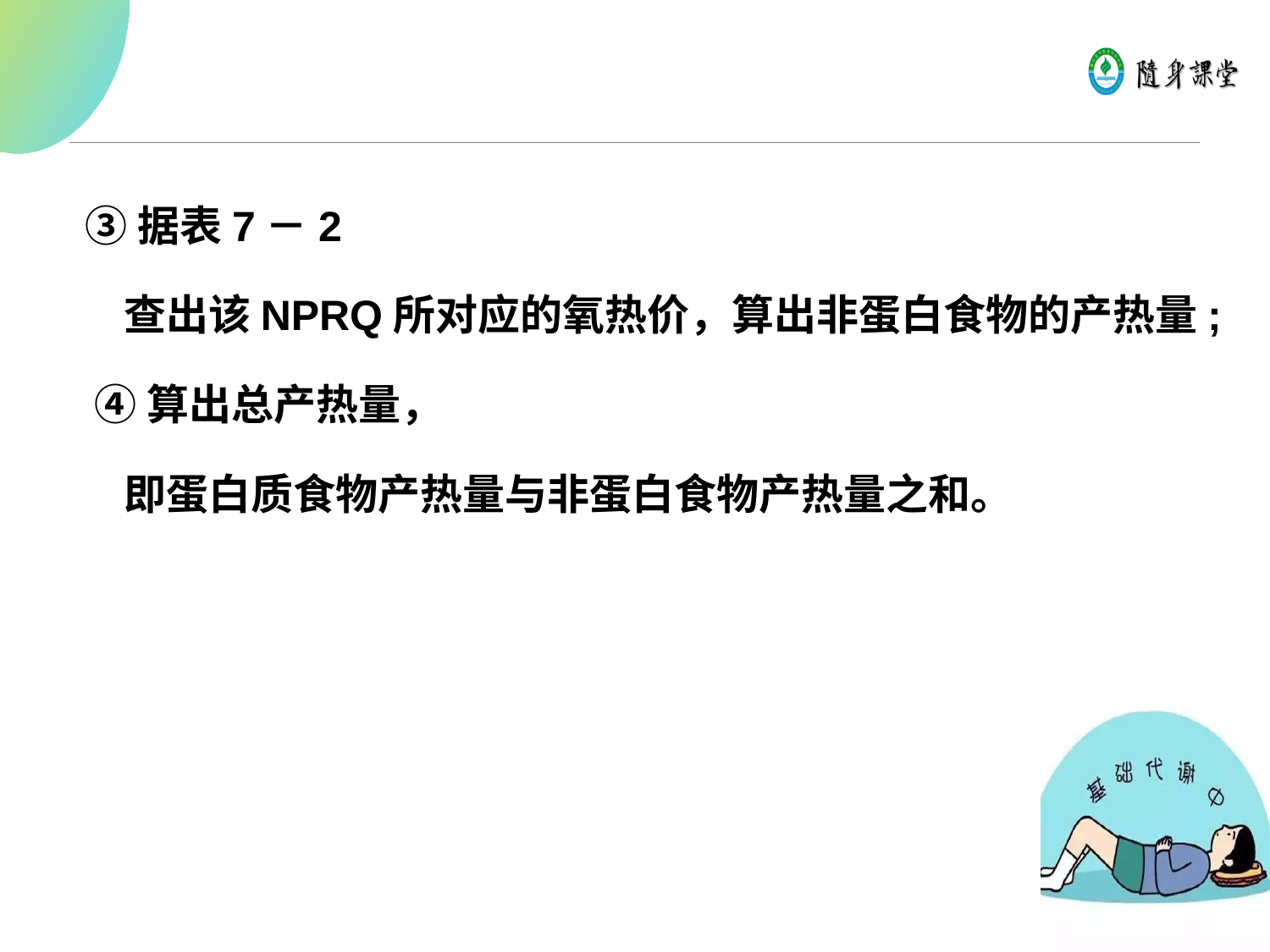

③据表7－2
   查出该NPRQ所对应的氧热价，算出非蛋白食物的产热量;
 ④算出总产热量，
   即蛋白质食物产热量与非蛋白食物产热量之和。